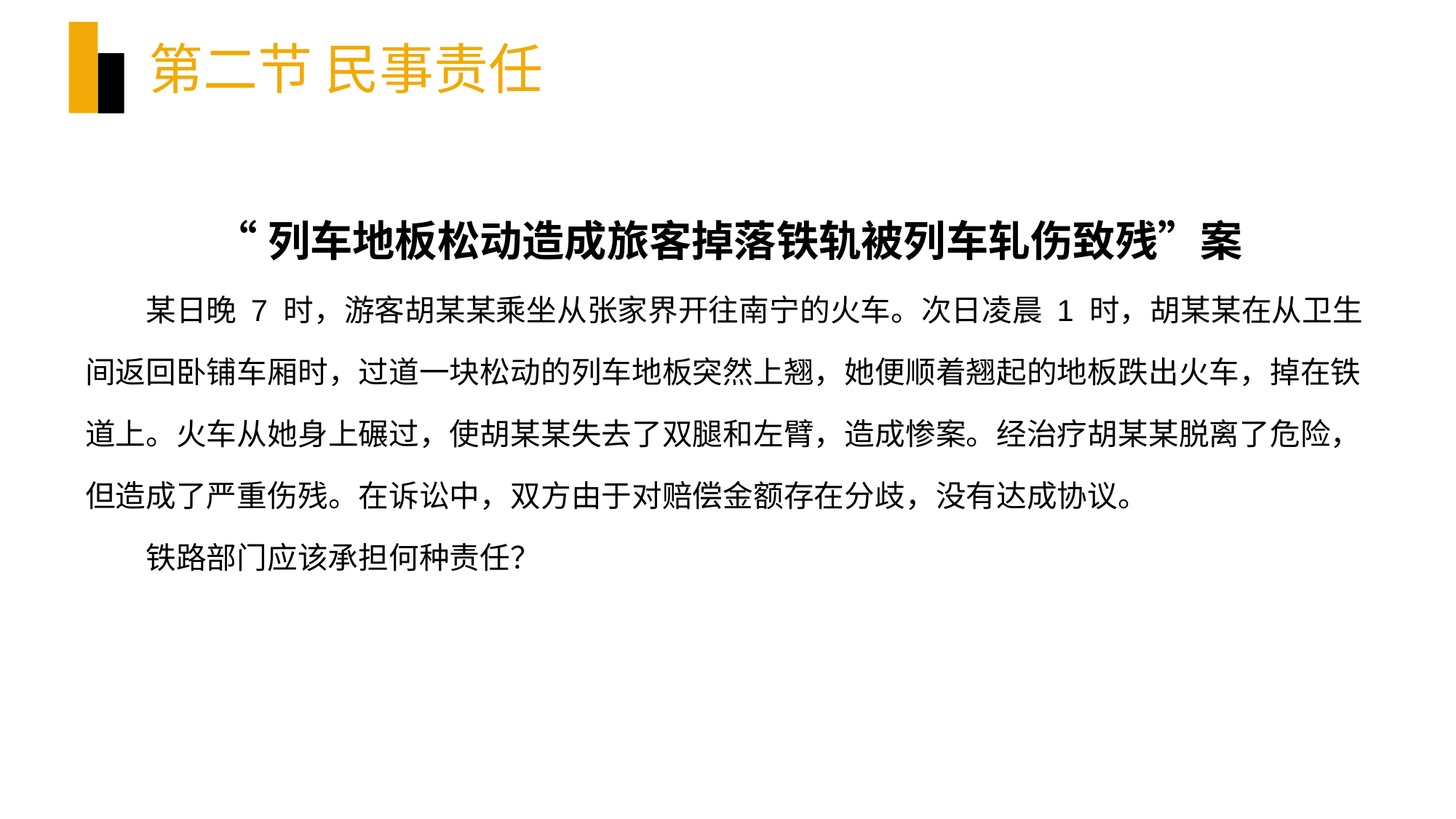

# 第二节 民事责任
“列车地板松动造成旅客掉落铁轨被列车轧伤致残”案
某日晚 7 时，游客胡某某乘坐从张家界开往南宁的火车。次日凌晨 1 时，胡某某在从卫生间返回卧铺车厢时，过道一块松动的列车地板突然上翘，她便顺着翘起的地板跌出火车，掉在铁道上。火车从她身上碾过，使胡某某失去了双腿和左臂，造成惨案。经治疗胡某某脱离了危险，但造成了严重伤残。在诉讼中，双方由于对赔偿金额存在分歧，没有达成协议。
铁路部门应该承担何种责任？